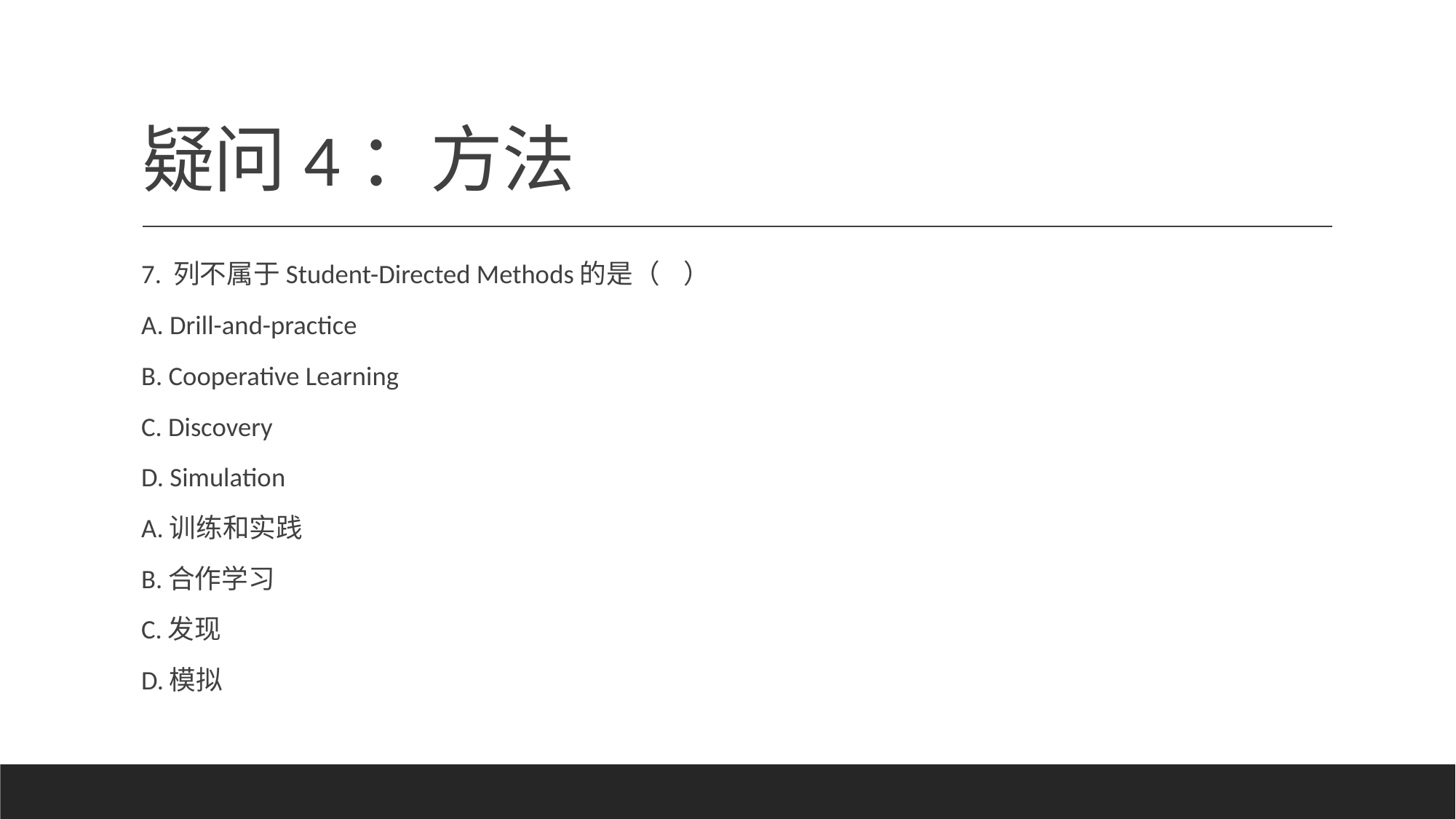

# 疑问4：方法
7. 列不属于Student-Directed Methods的是（    ）
A. Drill-and-practice
B. Cooperative Learning
C. Discovery
D. Simulation
A.训练和实践
B.合作学习
C.发现
D.模拟